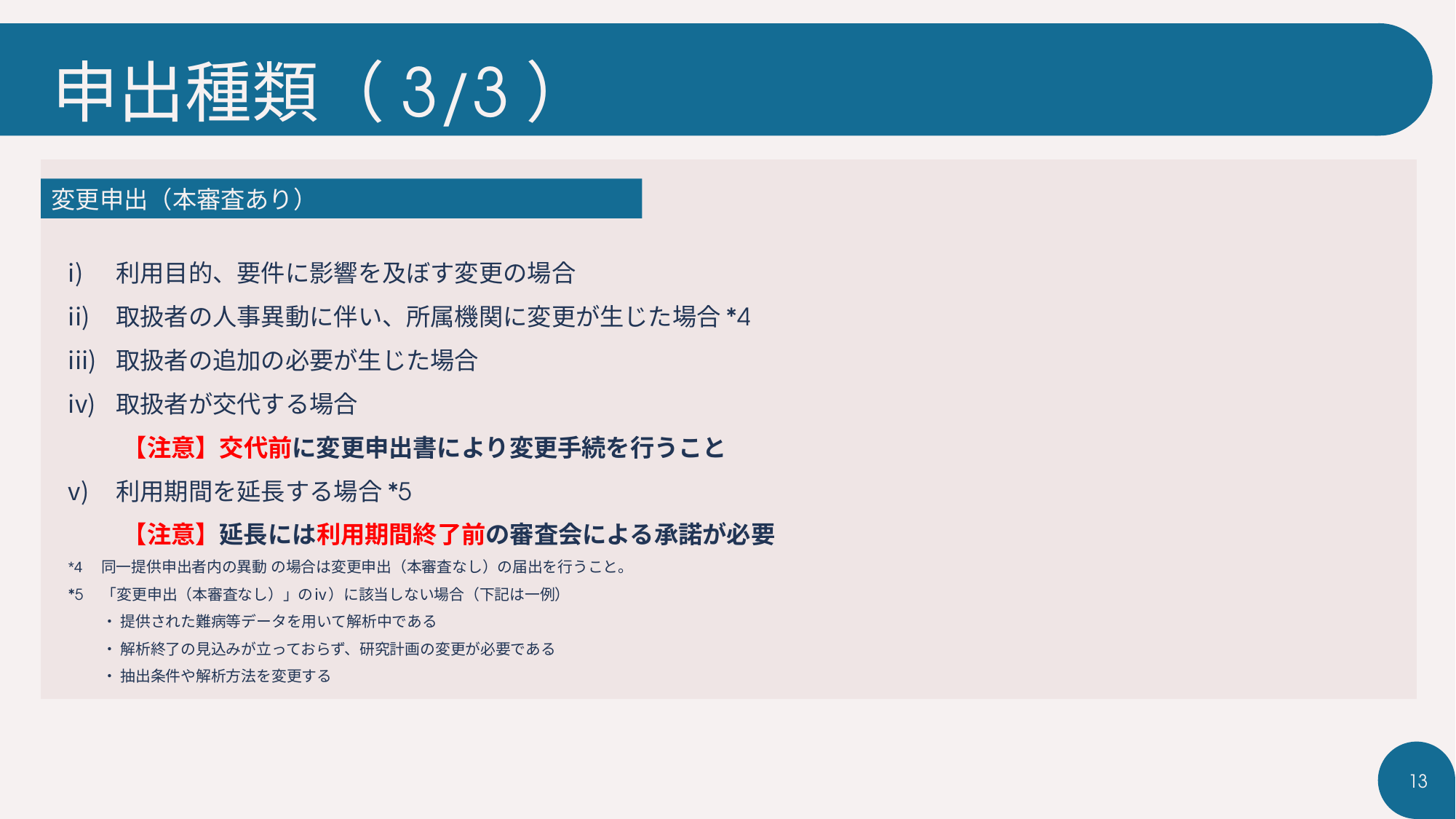

# 申出種類（3/3）

変更申出（本審査あり）
利用目的、要件に影響を及ぼす変更の場合
取扱者の人事異動に伴い、所属機関に変更が生じた場合*4
取扱者の追加の必要が生じた場合
取扱者が交代する場合
【注意】交代前に変更申出書により変更手続を行うこと
利用期間を延長する場合*5
【注意】延長には利用期間終了前の審査会による承諾が必要
*4　同一提供申出者内の異動 の場合は変更申出（本審査なし）の届出を行うこと。
*5　「変更申出（本審査なし）」のⅳ）に該当しない場合（下記は一例）
　　 ・ 提供された難病等データを用いて解析中である
　　 ・ 解析終了の見込みが立っておらず、研究計画の変更が必要である
　　 ・ 抽出条件や解析方法を変更する
13